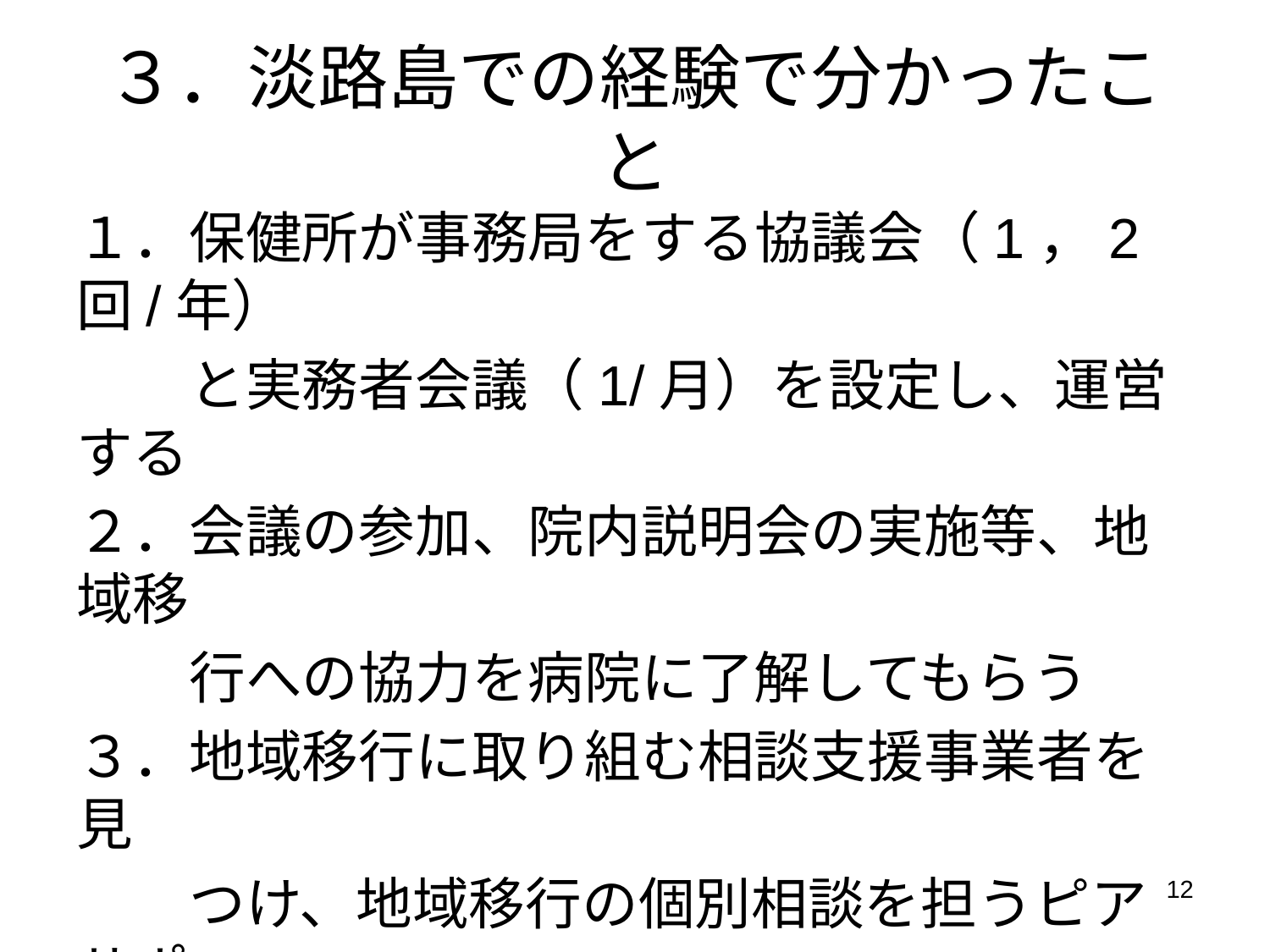

# ３．淡路島での経験で分かったこと
１．保健所が事務局をする協議会（1，2回/年）
　　と実務者会議（1/月）を設定し、運営する
２．会議の参加、院内説明会の実施等、地域移
　　行への協力を病院に了解してもらう
３．地域移行に取り組む相談支援事業者を見
　　つけ、地域移行の個別相談を担うピアサポ
　　ーター養成に協働で取り組み、ピアサポータ
　　ーを支援員として雇用・活用してもらう
12